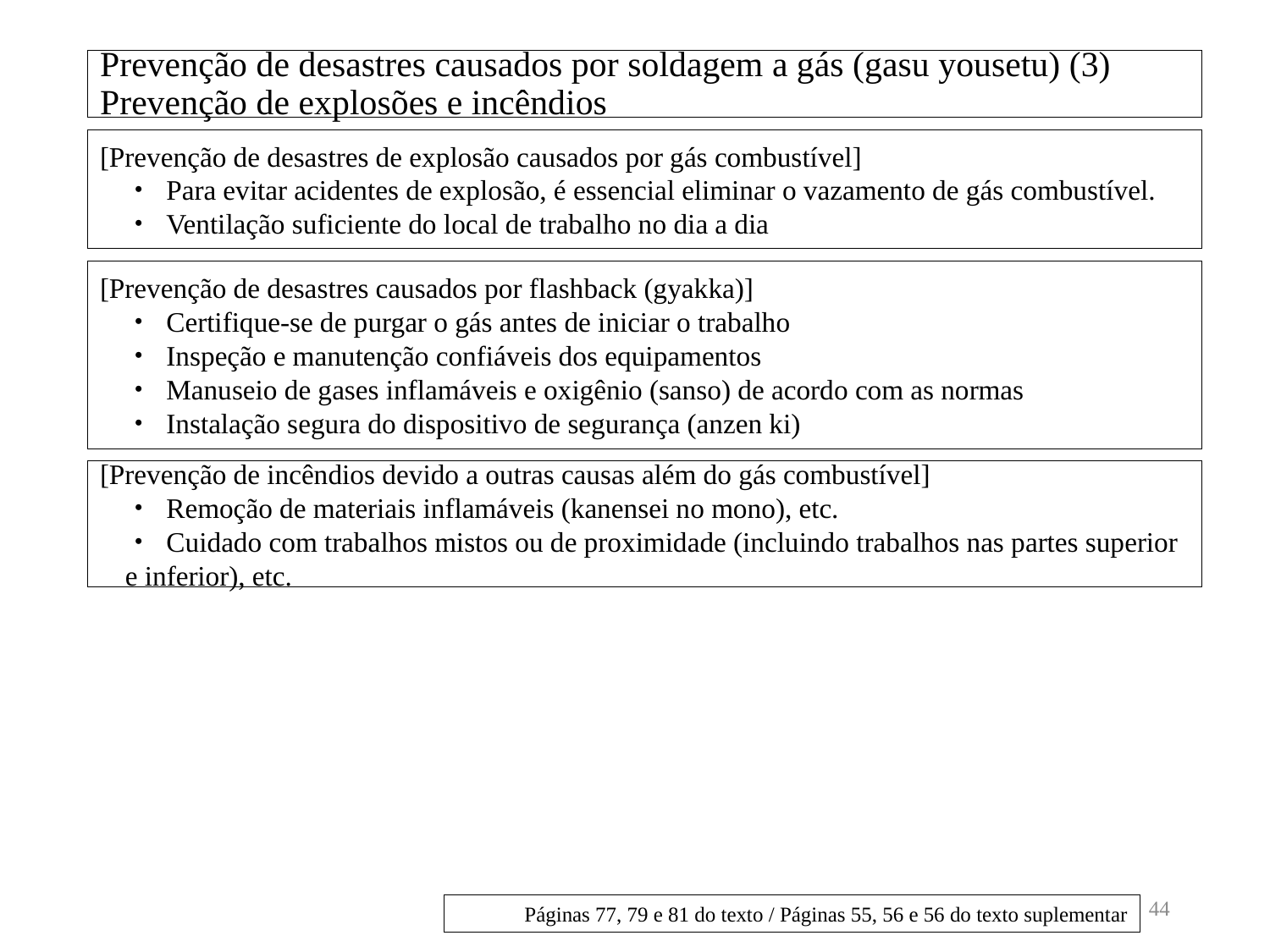

# Prevenção de desastres causados por soldagem a gás (gasu yousetu) (3) Prevenção de explosões e incêndios
[Prevenção de desastres de explosão causados por gás combustível]
・ Para evitar acidentes de explosão, é essencial eliminar o vazamento de gás combustível.
・ Ventilação suficiente do local de trabalho no dia a dia
[Prevenção de desastres causados por flashback (gyakka)]
・ Certifique-se de purgar o gás antes de iniciar o trabalho
・ Inspeção e manutenção confiáveis dos equipamentos
・ Manuseio de gases inflamáveis e oxigênio (sanso) de acordo com as normas
・ Instalação segura do dispositivo de segurança (anzen ki)
[Prevenção de incêndios devido a outras causas além do gás combustível]
・ Remoção de materiais inflamáveis (kanensei no mono), etc.
・ Cuidado com trabalhos mistos ou de proximidade (incluindo trabalhos nas partes superior e inferior), etc.
44
Páginas 77, 79 e 81 do texto / Páginas 55, 56 e 56 do texto suplementar